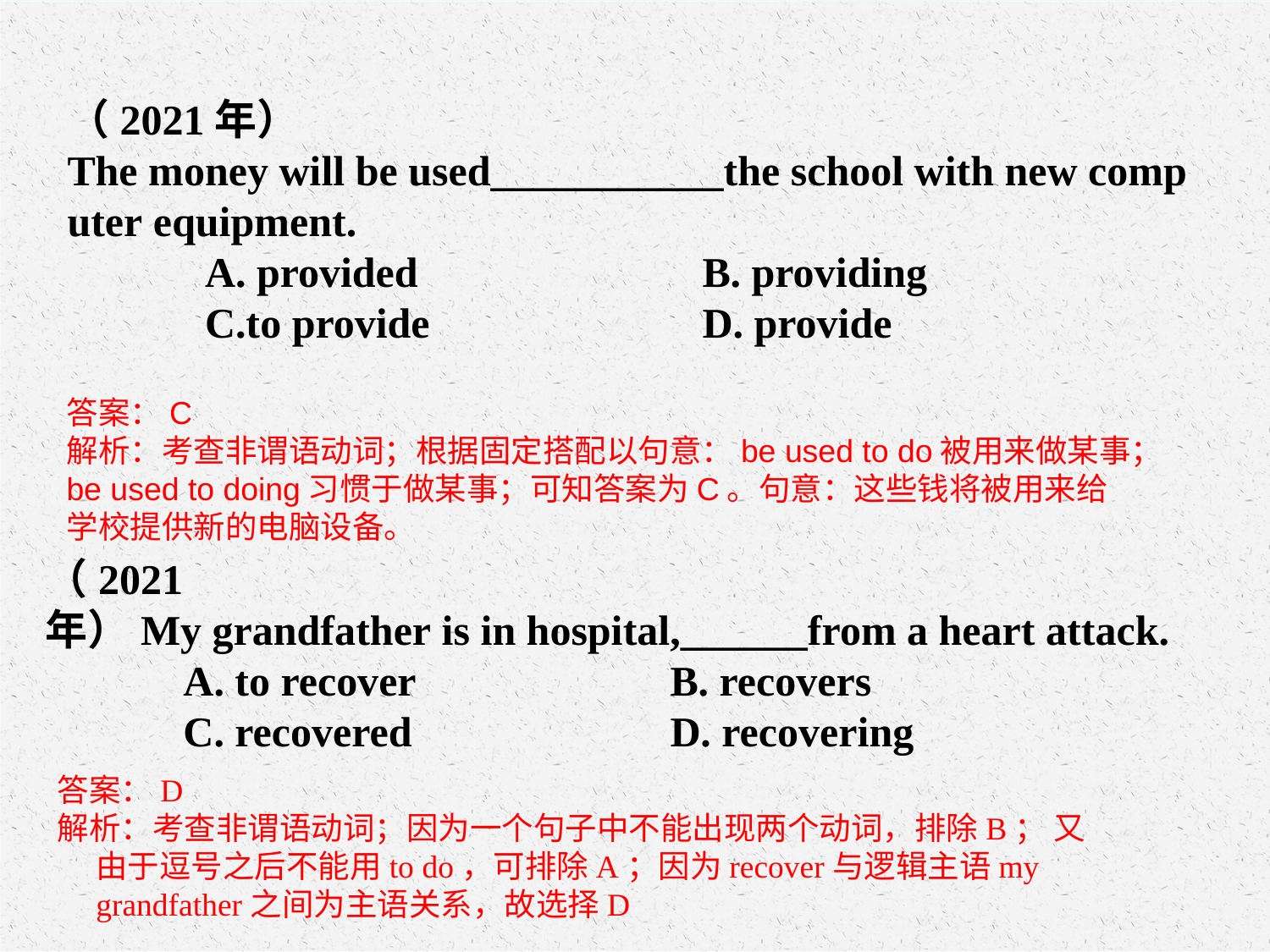

（2021年）
The money will be used___________the school with new computer equipment.
             A. provided			B. providing
             C.to provide		            D. provide
答案：C
解析：考查非谓语动词；根据固定搭配以句意：be used to do被用来做某事；be used to doing习惯于做某事；可知答案为C。句意：这些钱将被用来给学校提供新的电脑设备。
（2021年）My grandfather is in hospital,______from a heart attack.
             A. to recover		           B. recovers
             C. recovered		           D. recovering
答案：D
解析：考查非谓语动词；因为一个句子中不能出现两个动词，排除B； 又由于逗号之后不能用to do，可排除A；因为recover与逻辑主语my grandfather之间为主语关系，故选择D